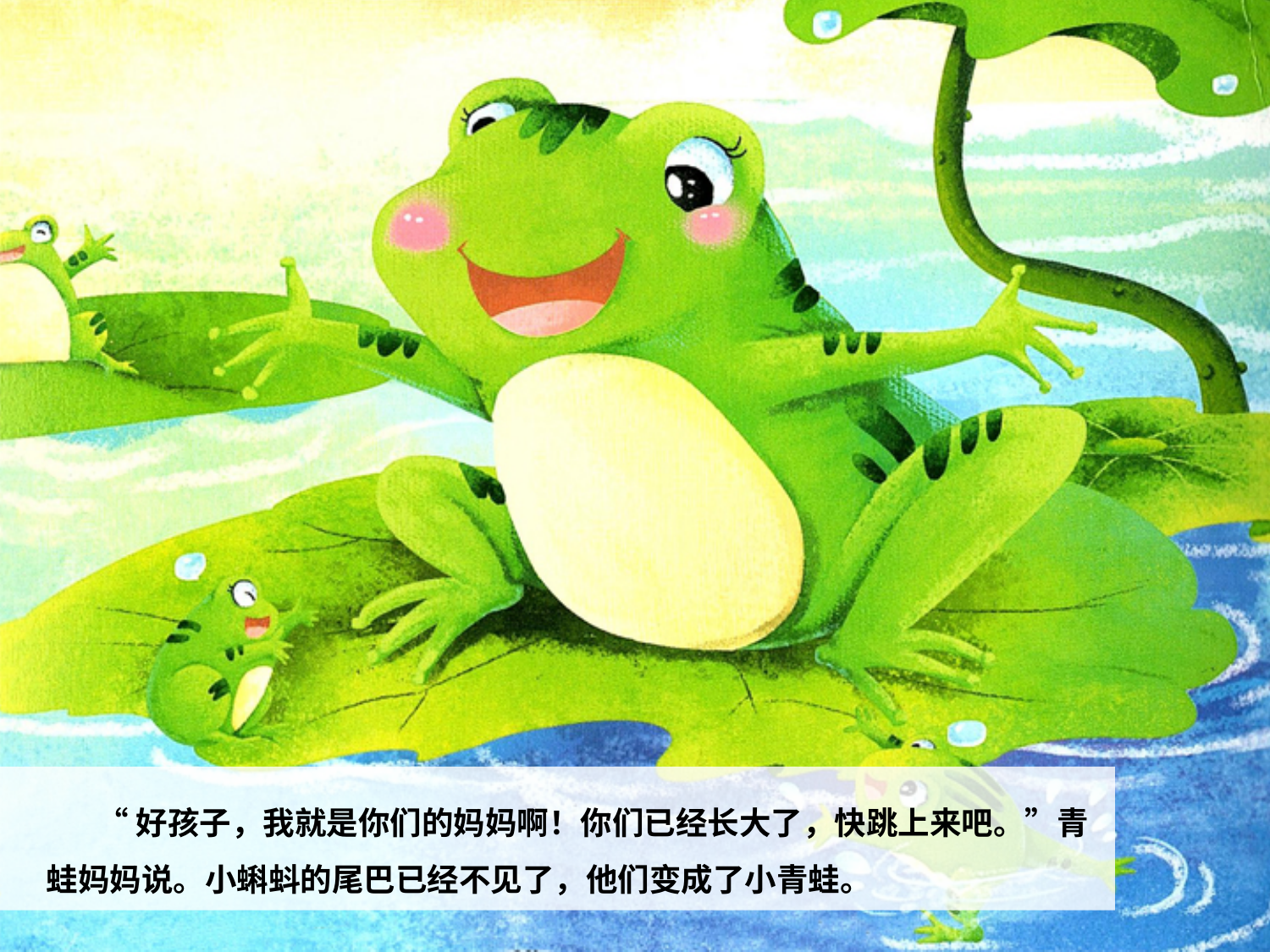

“好孩子，我就是你们的妈妈啊！你们已经长大了，快跳上来吧。”青蛙妈妈说。小蝌蚪的尾巴已经不见了，他们变成了小青蛙。